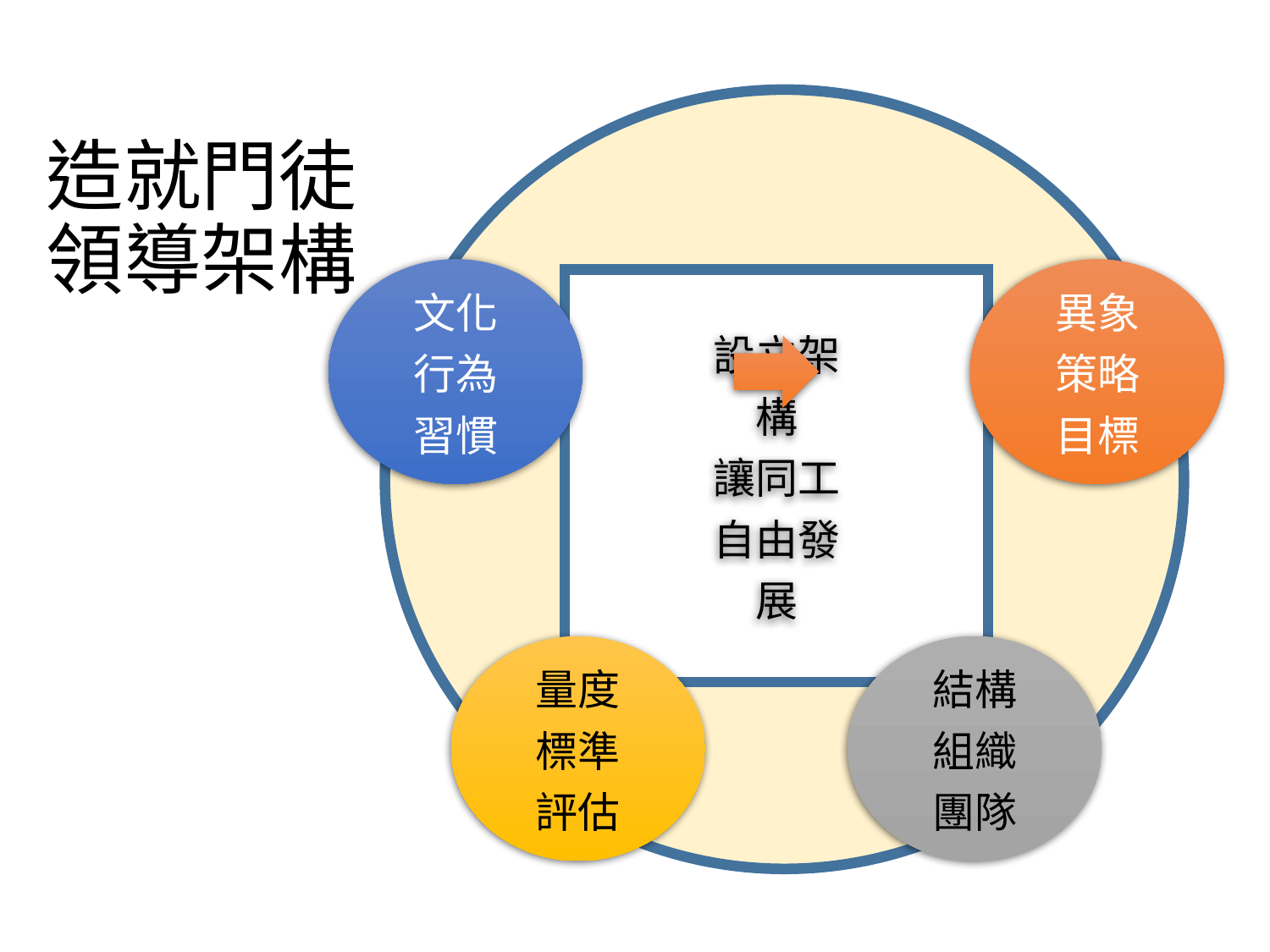

異象
策略
目標
結構
組織
團隊
量度
標準
評估
文化
行為
習慣
設立架構
讓同工
自由發展
# 造就門徒 領導架構